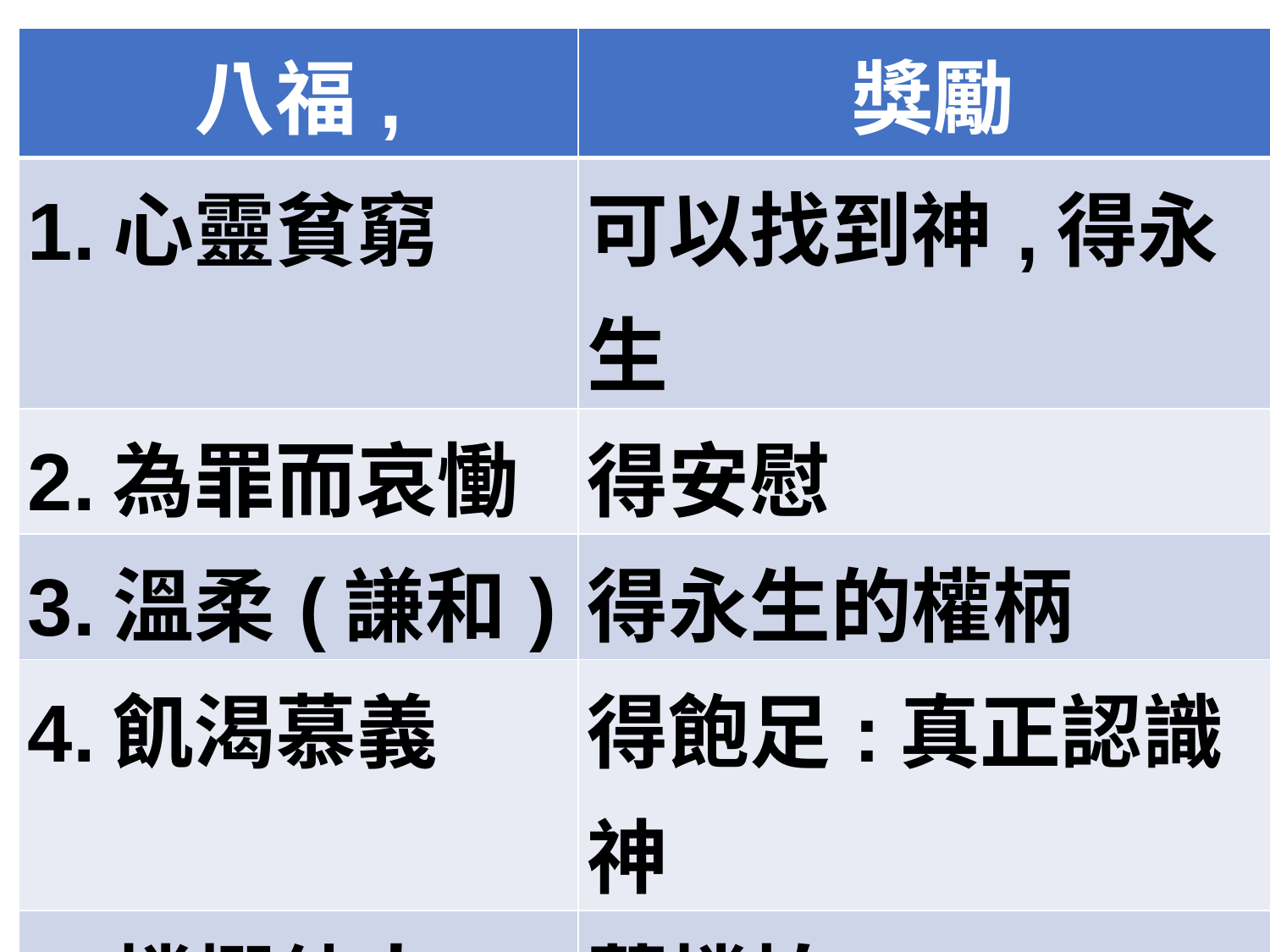

| 八福, | 獎勵 |
| --- | --- |
| 1.心靈貧窮 | 可以找到神,得永生 |
| 2.為罪而哀慟 | 得安慰 |
| 3.溫柔(謙和) | 得永生的權柄 |
| 4.飢渴慕義 | 得飽足:真正認識神 |
| 5.憐憫他人 | 蒙憐恤 |
| 6.純潔的心 | 得見神:真正認識神 |
| 7.締造和平 | 稱為神的兒子:像神 |
| 8.為義受逼迫 | 天上的賞賜是大的 |